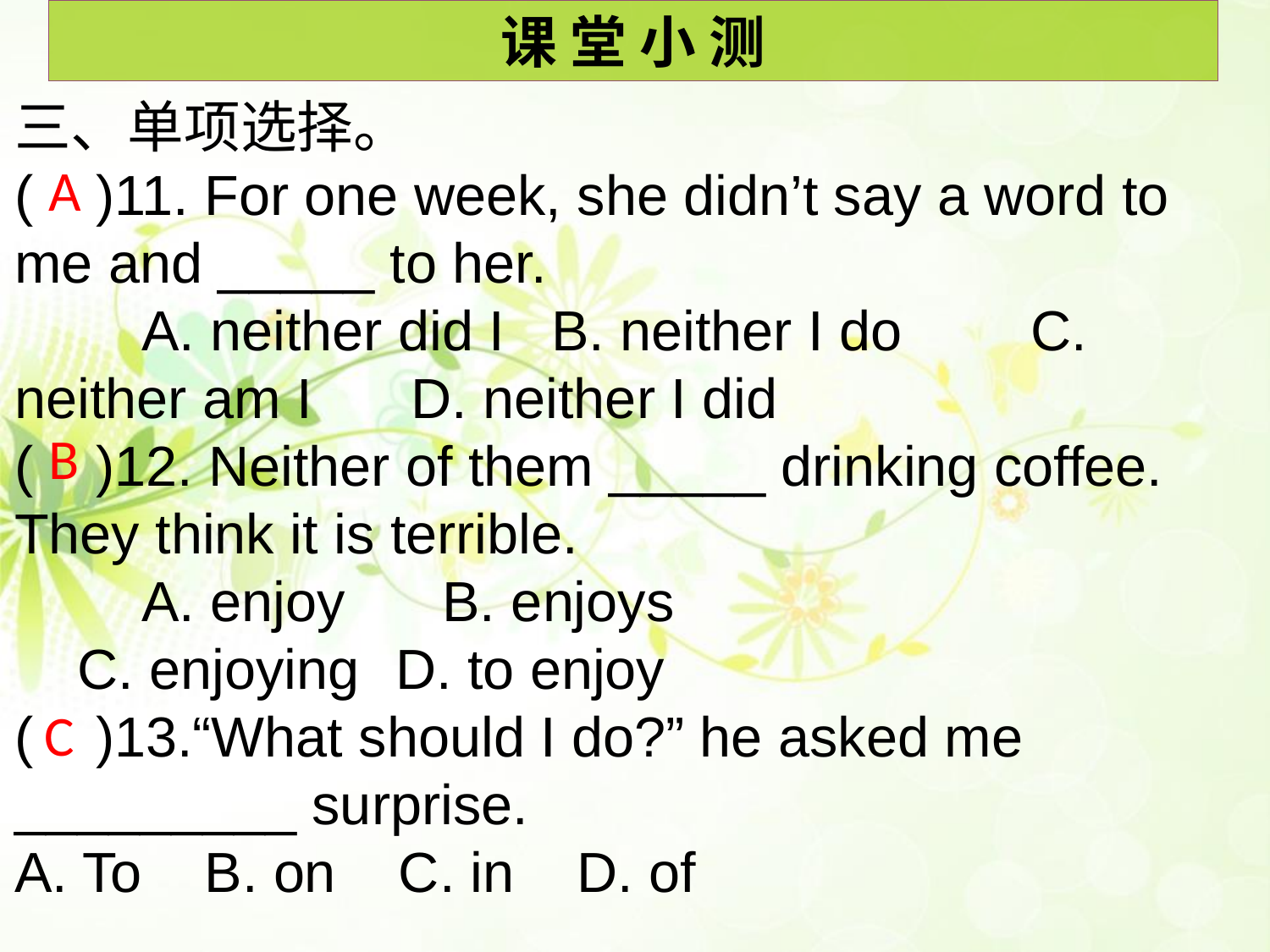

课 堂 小 测
三、单项选择。
(    )11. For one week, she didn’t say a word to me and _____ to her.
	A. neither did I   B. neither I do     	C. neither am I  	 D. neither I did
(    )12. Neither of them _____ drinking coffee. They think it is terrible.
	A. enjoy	   B. enjoys
    C. enjoying	D. to enjoy
(    )13.“What should I do?” he asked me _________ surprise.
A. To    B. on    C. in    D. of
A
B
C